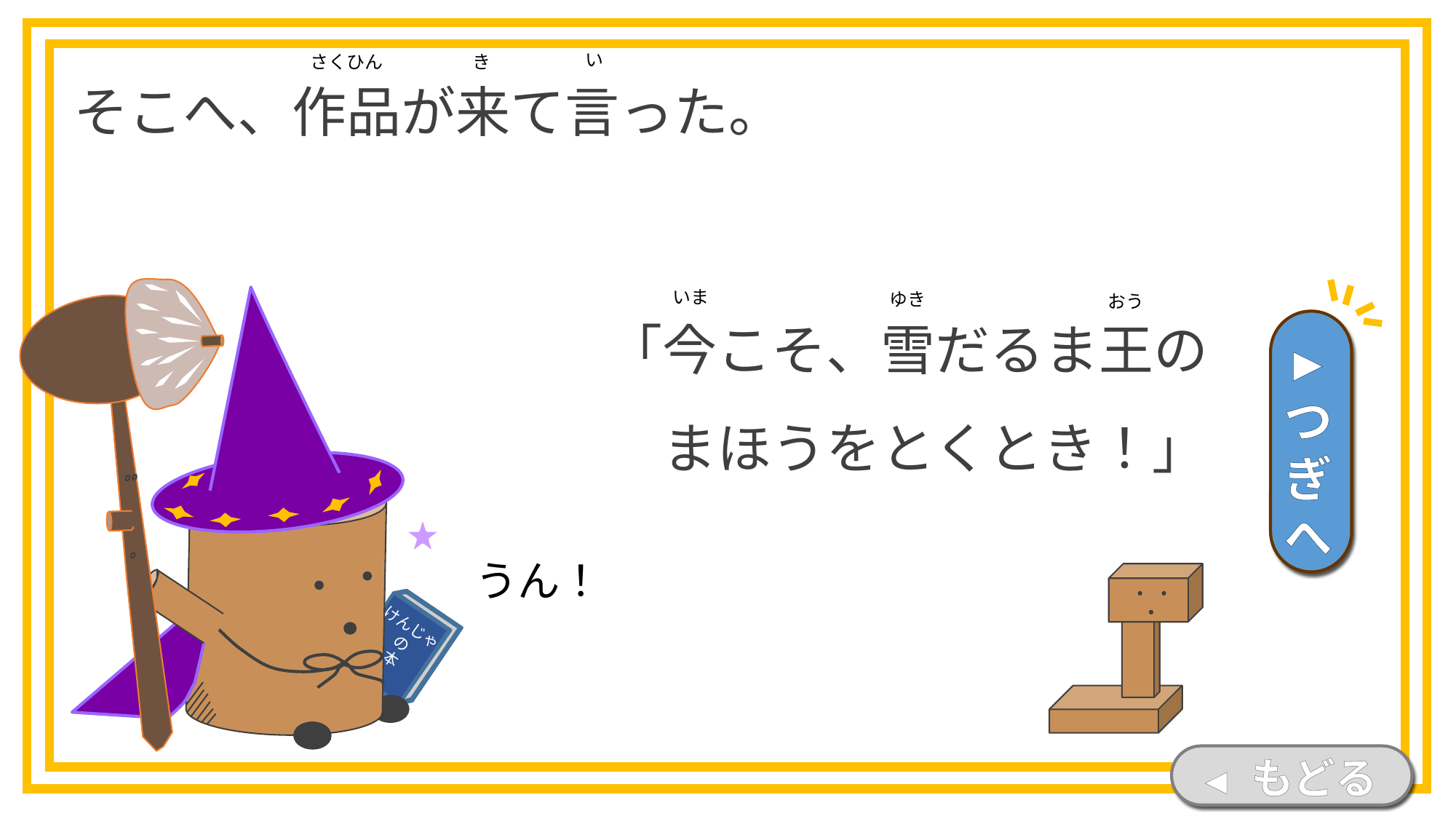

そこへ、作品が来て言った。
い

さくひん
き
「今こそ、雪だるま王の
　まほうをとくとき！」
いま
ゆき
おう

►つぎへ

うん！

けんじゃ
の
本

◄ もどる